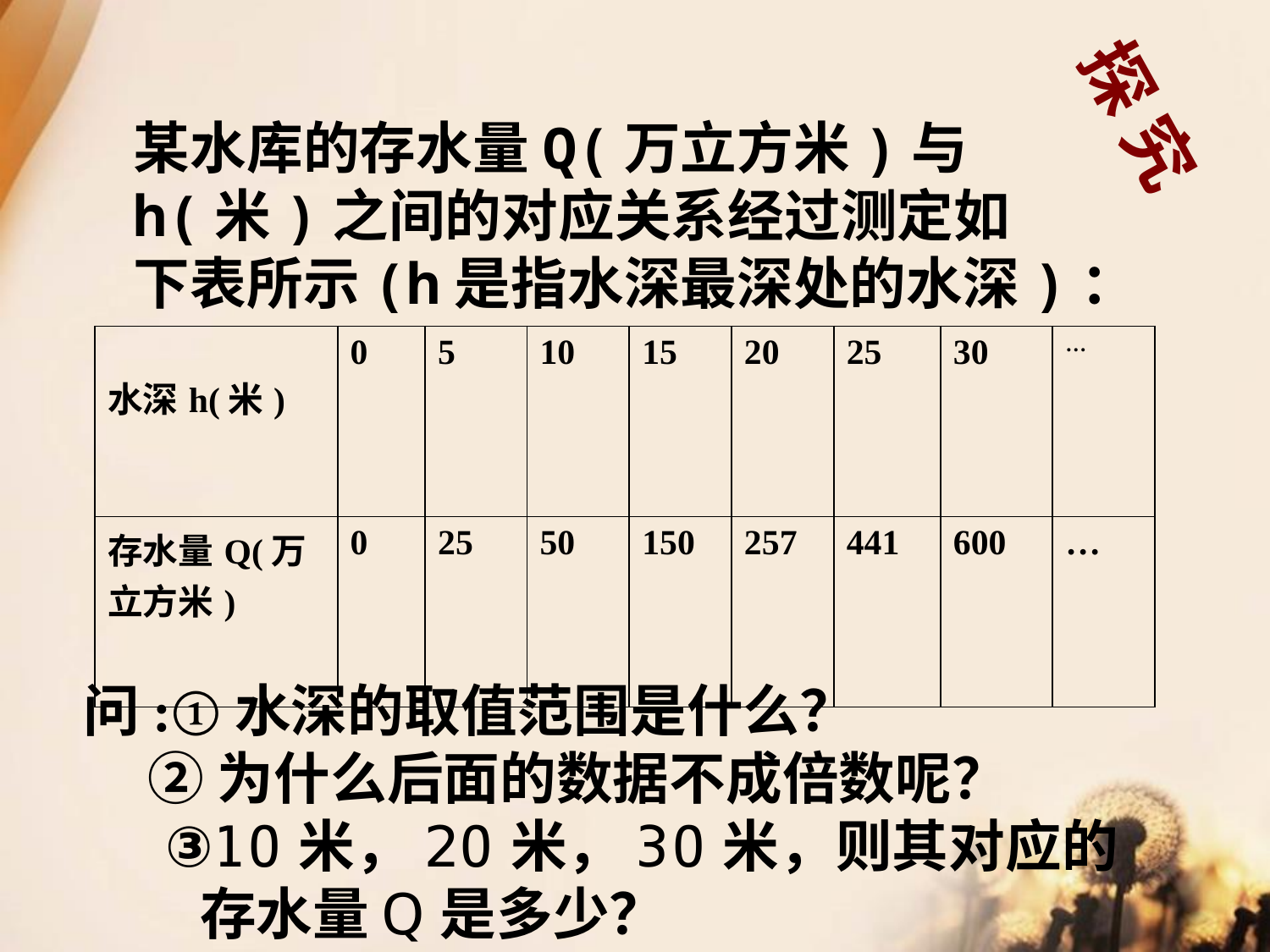

探 究

某水库的存水量Q(万立方米)与
h(米)之间的对应关系经过测定如
下表所示(h是指水深最深处的水深)：
| 水深h(米) | 0 | 5 | 10 | 15 | 20 | 25 | 30 | … |
| --- | --- | --- | --- | --- | --- | --- | --- | --- |
| 存水量Q(万立方米) | 0 | 25 | 50 | 150 | 257 | 441 | 600 | … |
问:①水深的取值范围是什么？
     ②为什么后面的数据不成倍数呢？
     ③10米，20米，30米，则其对应的
        存水量Q是多少？